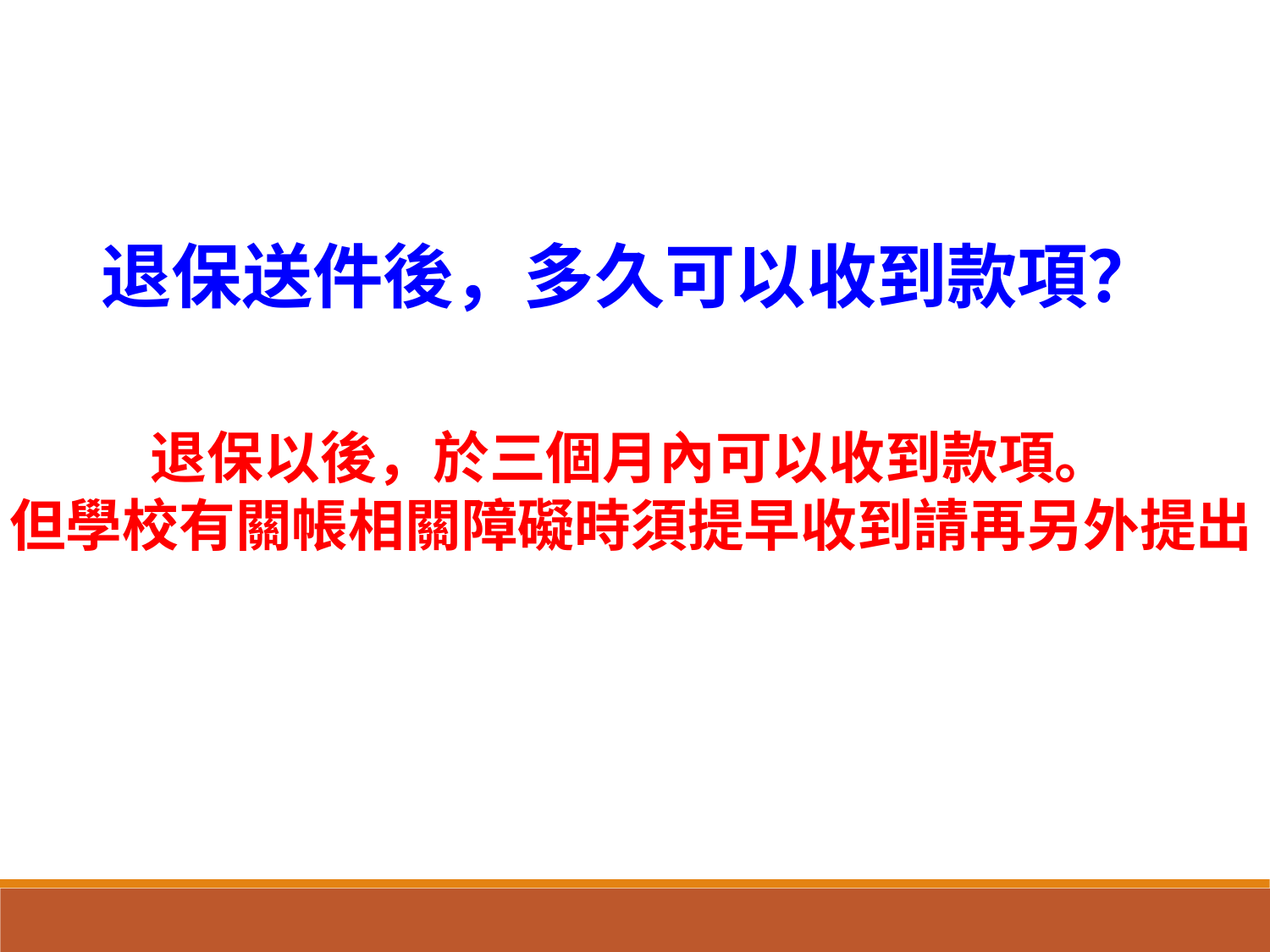

退保送件後，多久可以收到款項？
退保以後，於三個月內可以收到款項。
但學校有關帳相關障礙時須提早收到請再另外提出